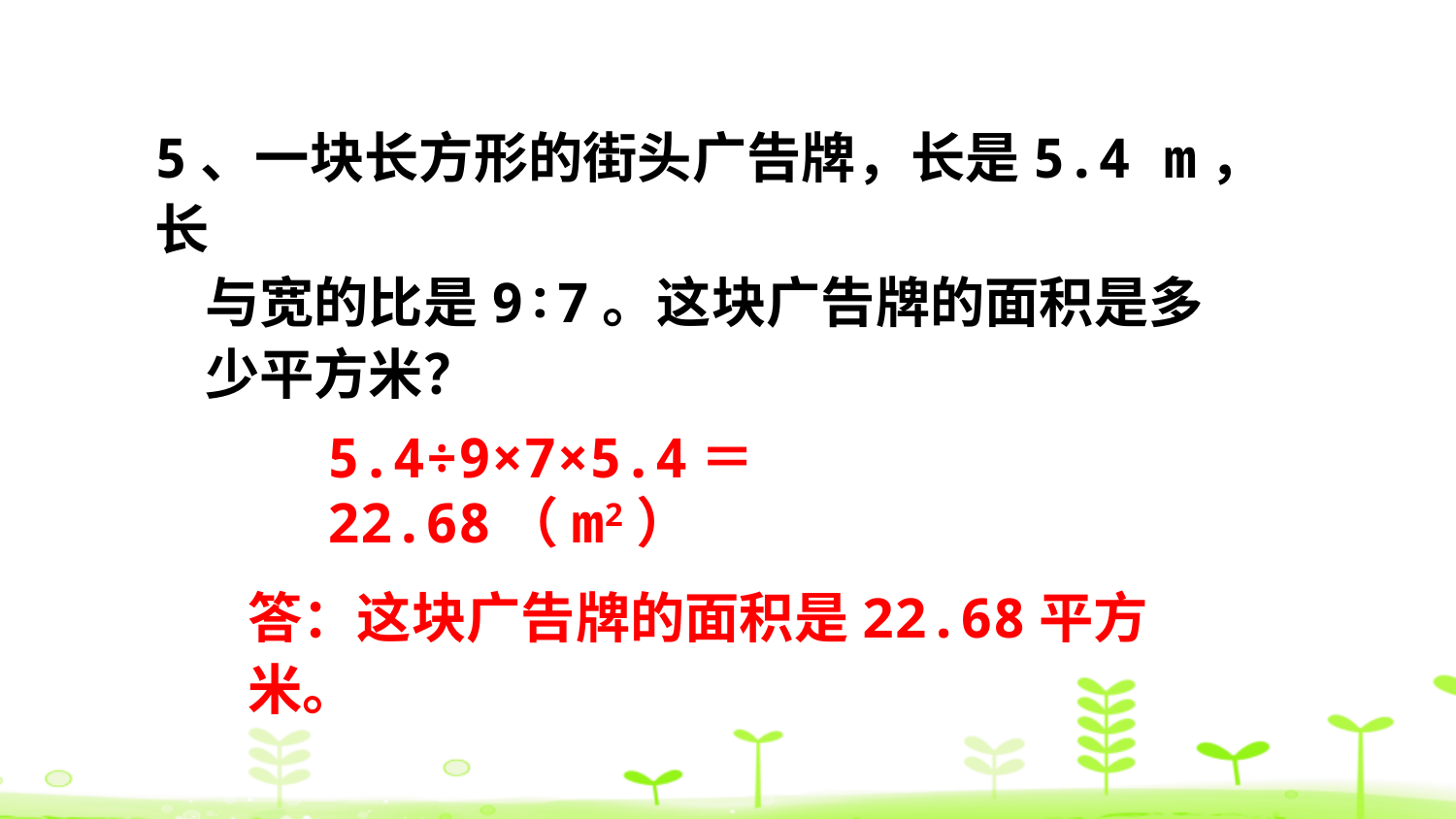

5、一块长方形的街头广告牌，长是5.4 m，长
   与宽的比是9∶7。这块广告牌的面积是多
   少平方米？
5.4÷9×7×5.4＝22.68（m2）
答：这块广告牌的面积是22.68平方米。